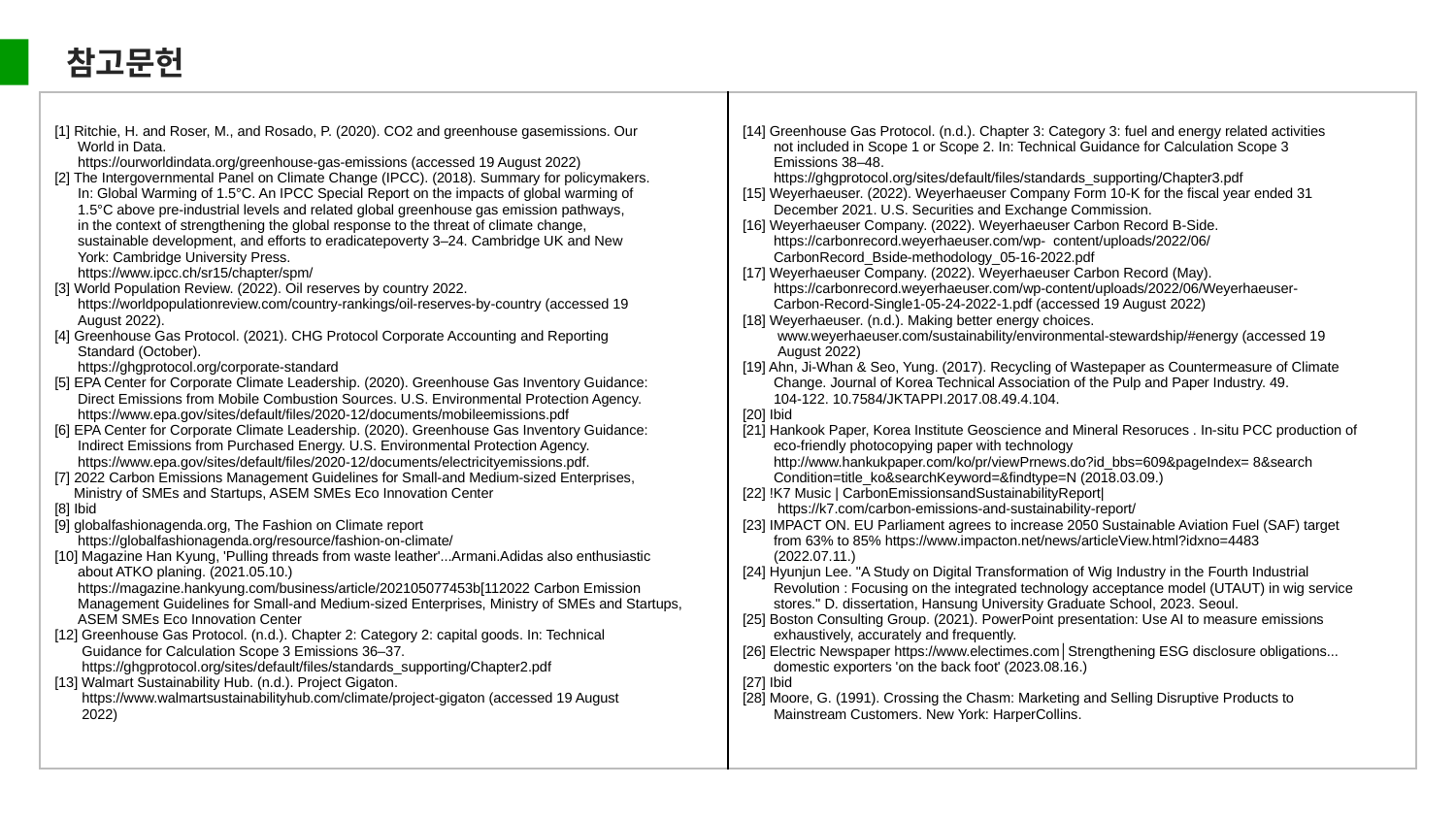

참고문헌
| [1] Ritchie, H. and Roser, M., and Rosado, P. (2020). CO2 and greenhouse gasemissions. Our World in Data. https://ourworldindata.org/greenhouse-gas-emissions (accessed 19 August 2022) [2] The Intergovernmental Panel on Climate Change (IPCC). (2018). Summary for policymakers. In: Global Warming of 1.5°C. An IPCC Special Report on the impacts of global warming of 1.5°C above pre‐industrial levels and related global greenhouse gas emission pathways, in the context of strengthening the global response to the threat of climate change, sustainable development, and efforts to eradicatepoverty 3–24. Cambridge UK and New York: Cambridge University Press. https://www.ipcc.ch/sr15/chapter/spm/ [3] World Population Review. (2022). Oil reserves by country 2022. https://worldpopulationreview.com/country-rankings/oil-reserves-by-country (accessed 19 August 2022). [4] Greenhouse Gas Protocol. (2021). CHG Protocol Corporate Accounting and Reporting Standard (October). https://ghgprotocol.org/corporate-standard [5] EPA Center for Corporate Climate Leadership. (2020). Greenhouse Gas Inventory Guidance: Direct Emissions from Mobile Combustion Sources. U.S. Environmental Protection Agency. https://www.epa.gov/sites/default/files/2020-12/documents/mobileemissions.pdf [6] EPA Center for Corporate Climate Leadership. (2020). Greenhouse Gas Inventory Guidance: Indirect Emissions from Purchased Energy. U.S. Environmental Protection Agency. https://www.epa.gov/sites/default/files/2020-12/documents/electricityemissions.pdf. [7] 2022 Carbon Emissions Management Guidelines for Small-and Medium-sized Enterprises, Ministry of SMEs and Startups, ASEM SMEs Eco Innovation Center [8] Ibid [9] globalfashionagenda.org, The Fashion on Climate report https://globalfashionagenda.org/resource/fashion-on-climate/ [10] Magazine Han Kyung, 'Pulling threads from waste leather'...Armani.Adidas also enthusiastic about ATKO planing. (2021.05.10.) https://magazine.hankyung.com/business/article/202105077453b[112022 Carbon Emission Management Guidelines for Small-and Medium-sized Enterprises, Ministry of SMEs and Startups, ASEM SMEs Eco Innovation Center [12] Greenhouse Gas Protocol. (n.d.). Chapter 2: Category 2: capital goods. In: Technical Guidance for Calculation Scope 3 Emissions 36–37. https://ghgprotocol.org/sites/default/files/standards\_supporting/Chapter2.pdf [13] Walmart Sustainability Hub. (n.d.). Project Gigaton. https://www.walmartsustainabilityhub.com/climate/project-gigaton (accessed 19 August 2022) | [14] Greenhouse Gas Protocol. (n.d.). Chapter 3: Category 3: fuel and energy related activities not included in Scope 1 or Scope 2. In: Technical Guidance for Calculation Scope 3 Emissions 38–48. https://ghgprotocol.org/sites/default/files/standards\_supporting/Chapter3.pdf [15] Weyerhaeuser. (2022). Weyerhaeuser Company Form 10‐K for the fiscal year ended 31 December 2021. U.S. Securities and Exchange Commission. [16] Weyerhaeuser Company. (2022). Weyerhaeuser Carbon Record B‐Side. https://carbonrecord.weyerhaeuser.com/wp- content/uploads/2022/06/ CarbonRecord\_Bside-methodology\_05-16-2022.pdf [17] Weyerhaeuser Company. (2022). Weyerhaeuser Carbon Record (May). https://carbonrecord.weyerhaeuser.com/wp-content/uploads/2022/06/Weyerhaeuser- Carbon-Record-Single1-05-24-2022-1.pdf (accessed 19 August 2022) [18] Weyerhaeuser. (n.d.). Making better energy choices. www.weyerhaeuser.com/sustainability/environmental-stewardship/#energy (accessed 19 August 2022) [19] Ahn, Ji-Whan & Seo, Yung. (2017). Recycling of Wastepaper as Countermeasure of Climate Change. Journal of Korea Technical Association of the Pulp and Paper Industry. 49. 104-122. 10.7584/JKTAPPI.2017.08.49.4.104. [20] Ibid [21] Hankook Paper, Korea Institute Geoscience and Mineral Resoruces . In-situ PCC production of eco-friendly photocopying paper with technology http://www.hankukpaper.com/ko/pr/viewPrnews.do?id\_bbs=609&pageIndex= 8&search Condition=title\_ko&searchKeyword=&findtype=N (2018.03.09.) [22] !K7 Music | CarbonEmissionsandSustainabilityReport| https://k7.com/carbon-emissions-and-sustainability-report/ [23] IMPACT ON. EU Parliament agrees to increase 2050 Sustainable Aviation Fuel (SAF) target from 63% to 85% https://www.impacton.net/news/articleView.html?idxno=4483 (2022.07.11.) [24] Hyunjun Lee. "A Study on Digital Transformation of Wig Industry in the Fourth Industrial Revolution : Focusing on the integrated technology acceptance model (UTAUT) in wig service stores." D. dissertation, Hansung University Graduate School, 2023. Seoul. [25] Boston Consulting Group. (2021). PowerPoint presentation: Use AI to measure emissions exhaustively, accurately and frequently. [26] Electric Newspaper https://www.electimes.com│Strengthening ESG disclosure obligations... domestic exporters 'on the back foot' (2023.08.16.) [27] Ibid [28] Moore, G. (1991). Crossing the Chasm: Marketing and Selling Disruptive Products to Mainstream Customers. New York: HarperCollins. |
| --- | --- |

Insert Header Topic Here

Insert Header Topic Here